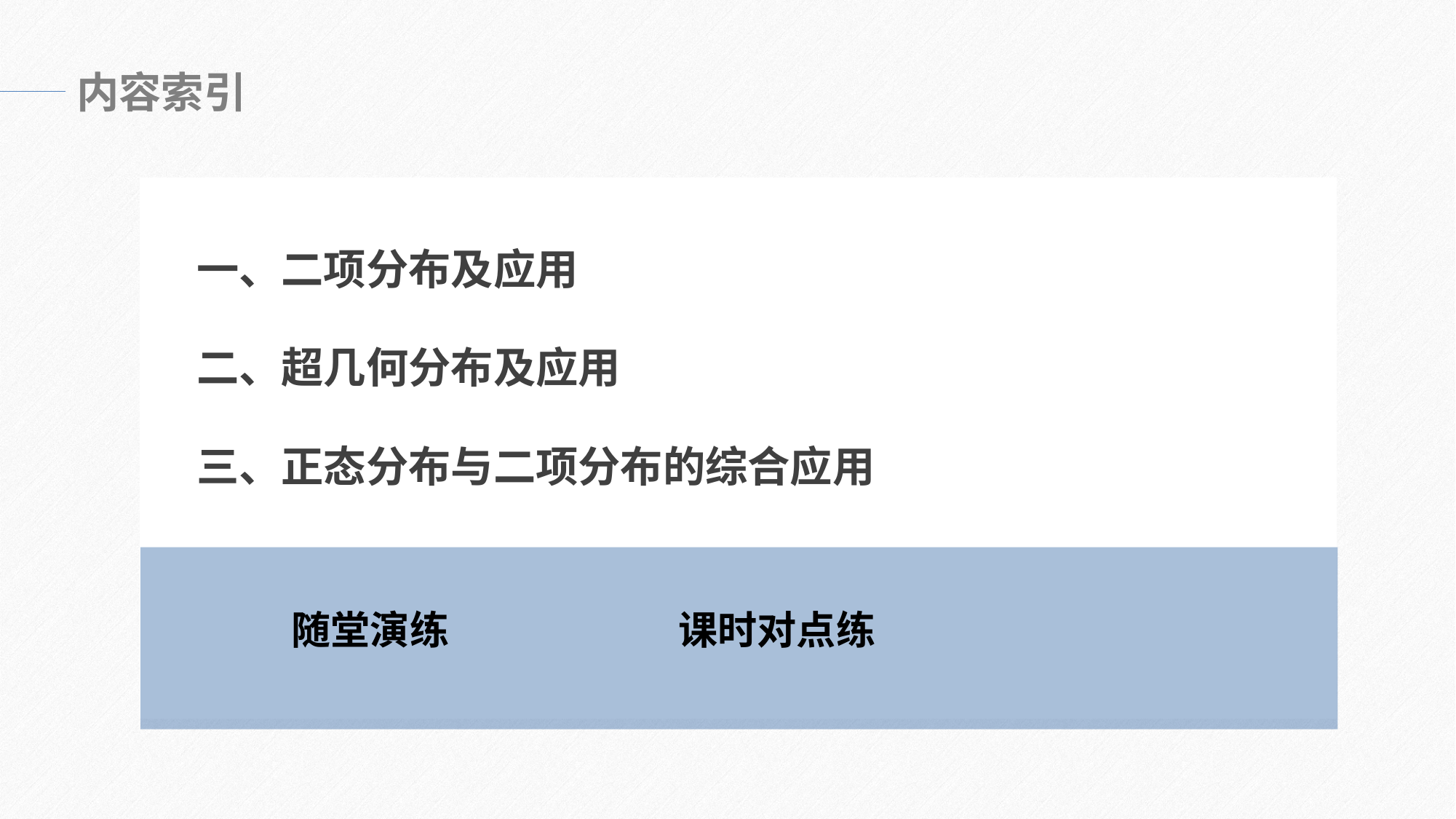

内容索引

一、二项分布及应用
二、超几何分布及应用
三、正态分布与二项分布的综合应用

随堂演练
课时对点练